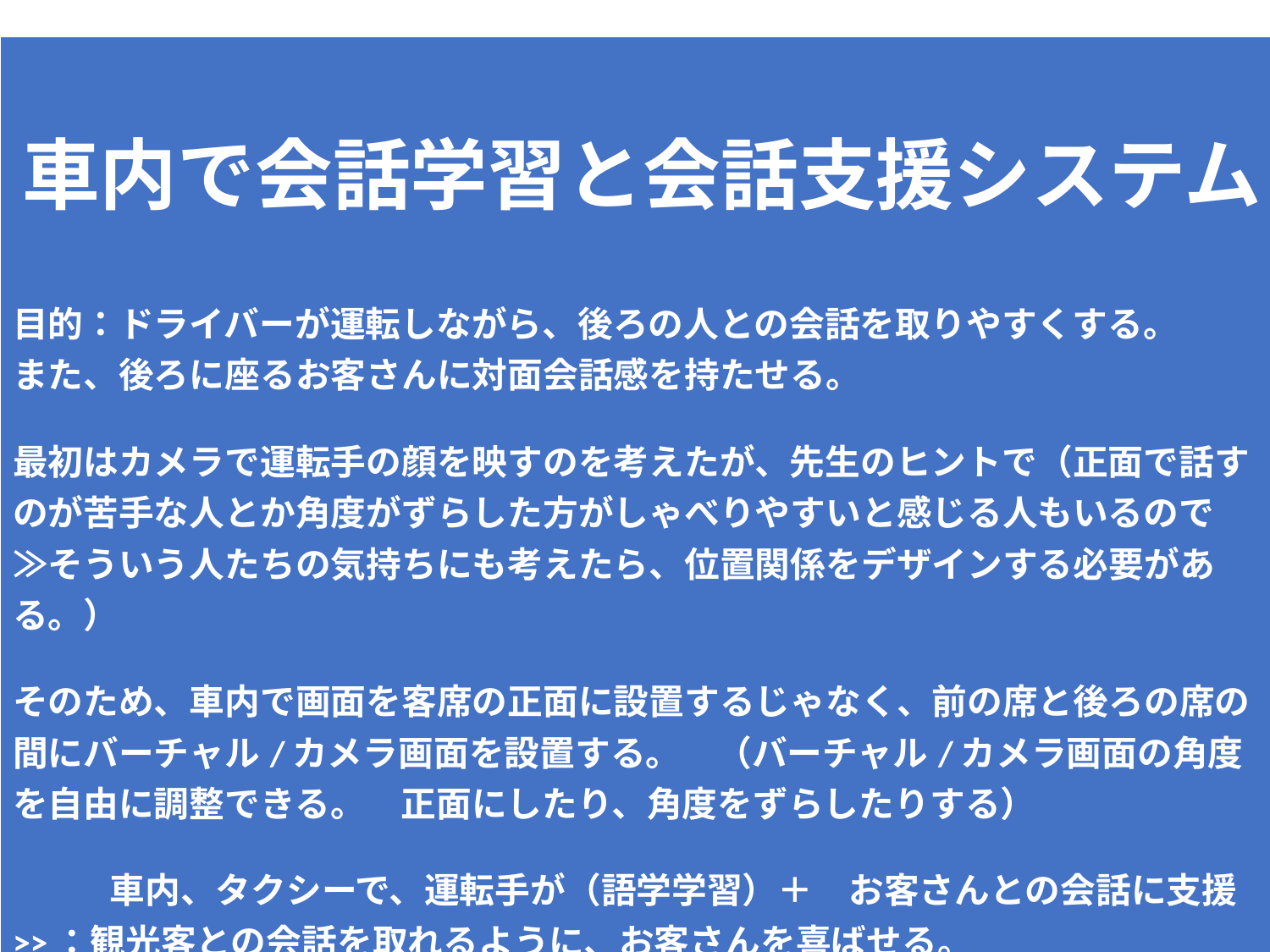

| 車内で会話学習と会話支援システム 目的：ドライバーが運転しながら、後ろの人との会話を取りやすくする。 また、後ろに座るお客さんに対面会話感を持たせる。 最初はカメラで運転手の顔を映すのを考えたが、先生のヒントで（正面で話すのが苦手な人とか角度がずらした方がしゃべりやすいと感じる人もいるので　≫そういう人たちの気持ちにも考えたら、位置関係をデザインする必要がある。） そのため、車内で画面を客席の正面に設置するじゃなく、前の席と後ろの席の間にバーチャル/カメラ画面を設置する。　（バーチャル/カメラ画面の角度を自由に調整できる。　正面にしたり、角度をずらしたりする） 　　車内、タクシーで、運転手が（語学学習）＋　お客さんとの会話に支援　 >>：観光客との会話を取れるように、お客さんを喜ばせる。 |
| --- |